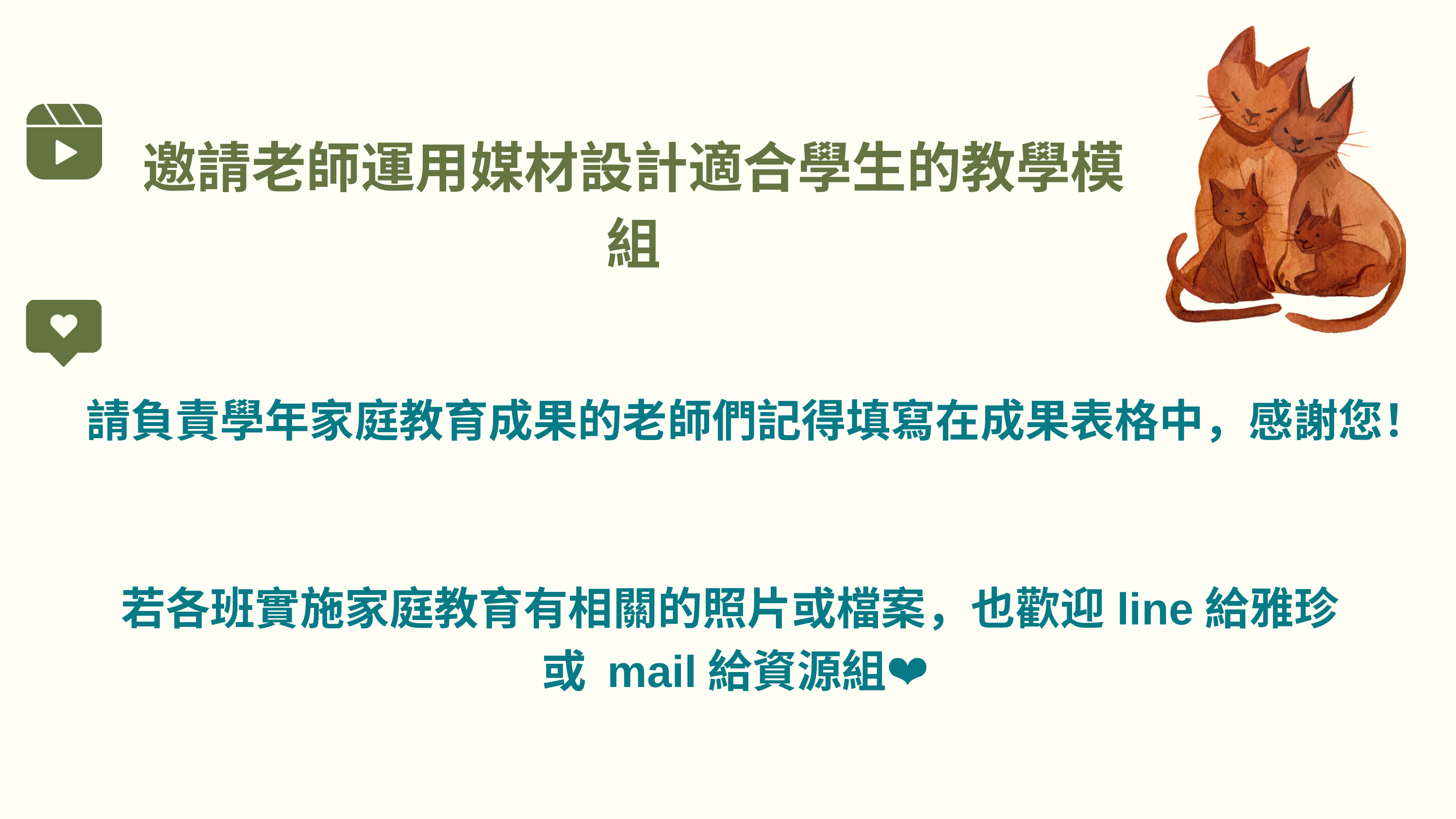

邀請老師運用媒材設計適合學生的教學模組

請負責學年家庭教育成果的老師們記得填寫在成果表格中，感謝您！

若各班實施家庭教育有相關的照片或檔案，也歡迎line給雅珍
或 mail給資源組❤